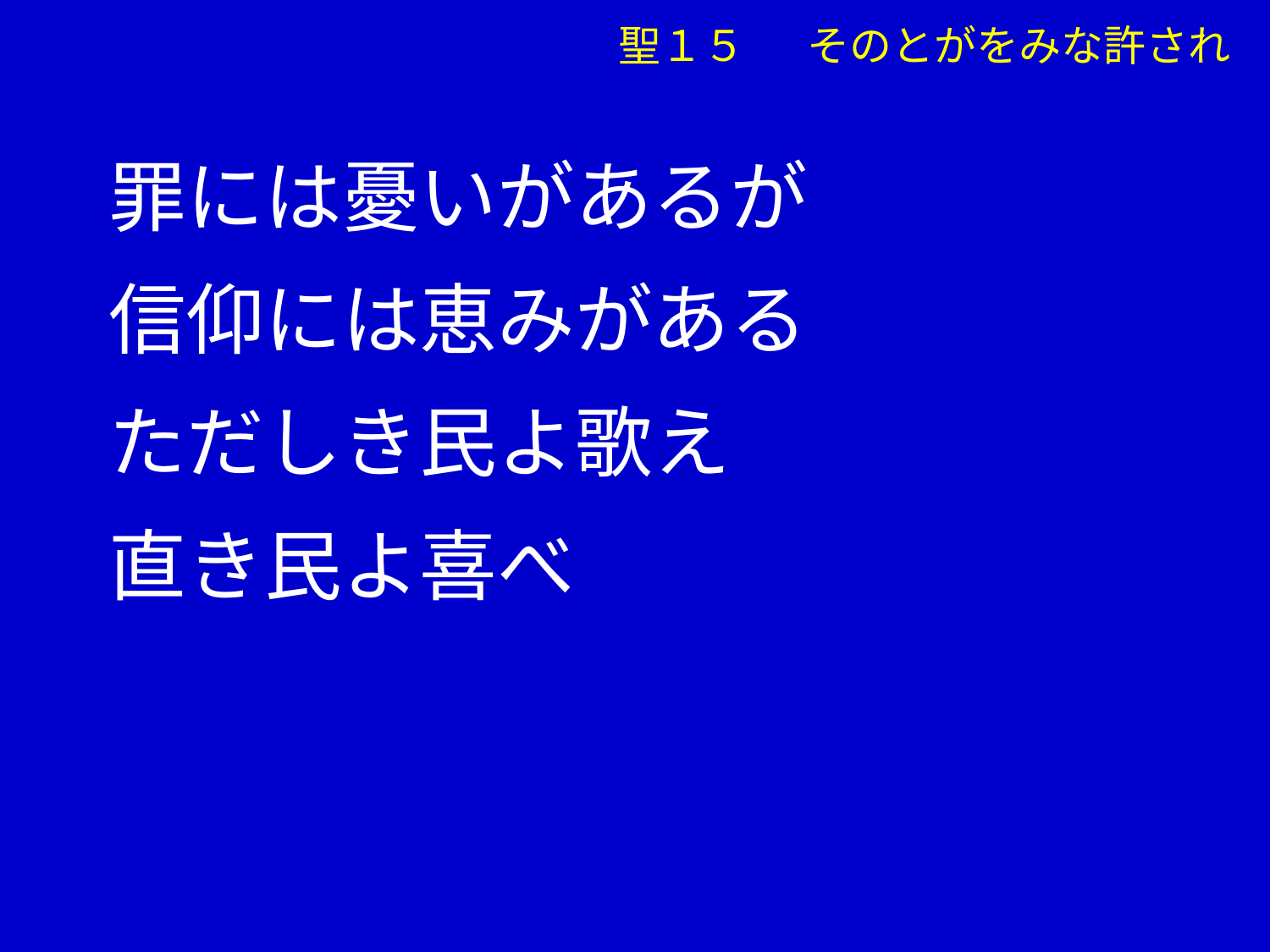

聖１５　  そのとがをみな許され
　 罪には憂いがあるが
　 信仰には恵みがある
　 ただしき民よ歌え
　 直き民よ喜べ